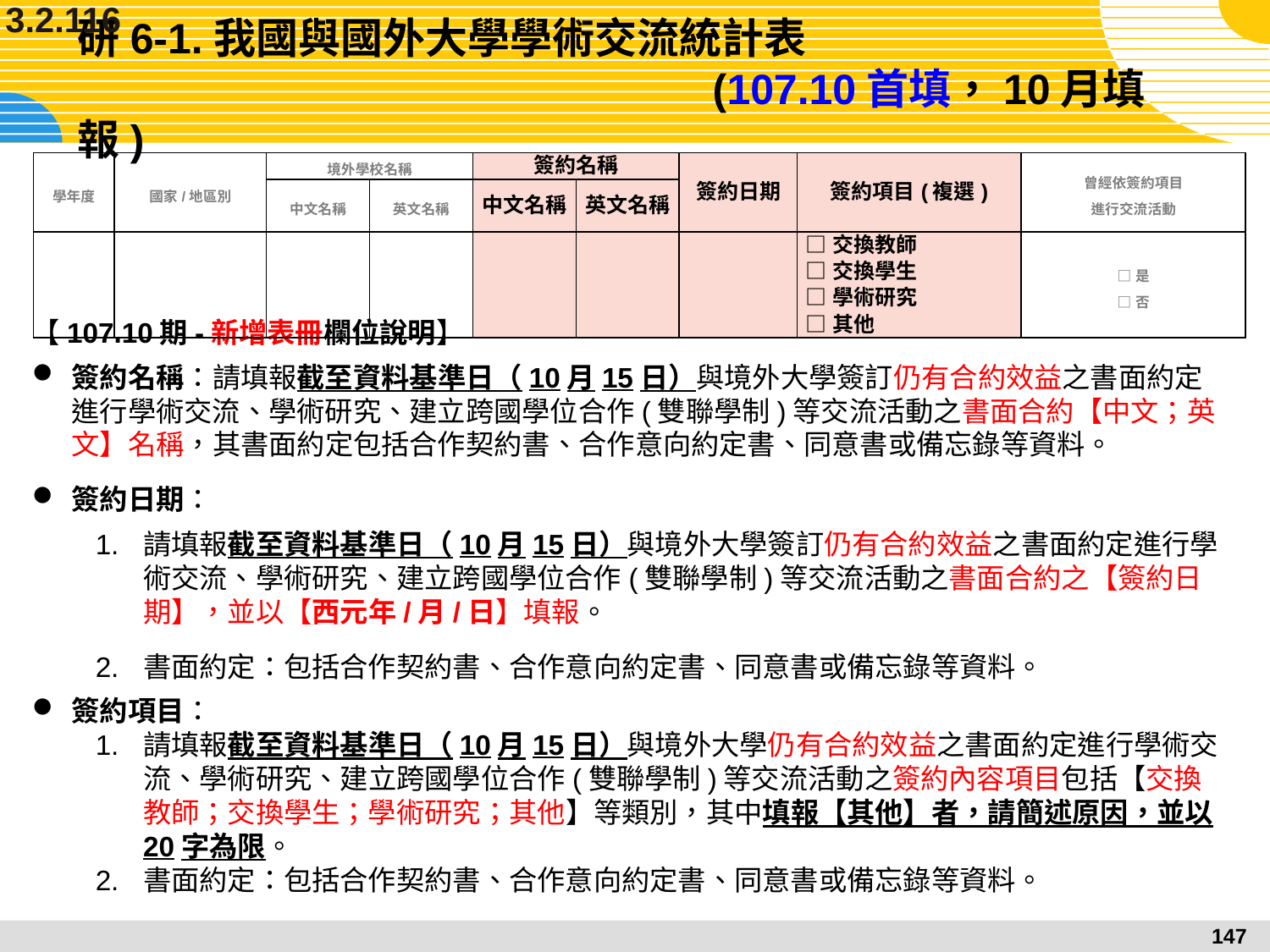

3.2.116
# 研6-1.我國與國外大學學術交流統計表 (107.10首填，10月填報)
| 學年度 | 國家/地區別 | 境外學校名稱 |  | 簽約名稱 |  | 簽約日期 | 簽約項目(複選) | 曾經依簽約項目 進行交流活動 |
| --- | --- | --- | --- | --- | --- | --- | --- | --- |
|  |  | 中文名稱 | 英文名稱 | 中文名稱 | 英文名稱 |  |  |  |
|  |  |  |  |  |  |  | □交換教師 □交換學生 □學術研究 □其他 | □是 □否 |
【107.10期-新增表冊欄位說明】
簽約名稱：請填報截至資料基準日（10月15日）與境外大學簽訂仍有合約效益之書面約定進行學術交流、學術研究、建立跨國學位合作(雙聯學制)等交流活動之書面合約【中文；英文】名稱，其書面約定包括合作契約書、合作意向約定書、同意書或備忘錄等資料。
簽約日期：
請填報截至資料基準日（10月15日）與境外大學簽訂仍有合約效益之書面約定進行學術交流、學術研究、建立跨國學位合作(雙聯學制)等交流活動之書面合約之【簽約日期】，並以【西元年/月/日】填報。
書面約定：包括合作契約書、合作意向約定書、同意書或備忘錄等資料。
簽約項目：
請填報截至資料基準日（10月15日）與境外大學仍有合約效益之書面約定進行學術交流、學術研究、建立跨國學位合作(雙聯學制)等交流活動之簽約內容項目包括【交換教師；交換學生；學術研究；其他】等類別，其中填報【其他】者，請簡述原因，並以20字為限。
書面約定：包括合作契約書、合作意向約定書、同意書或備忘錄等資料。